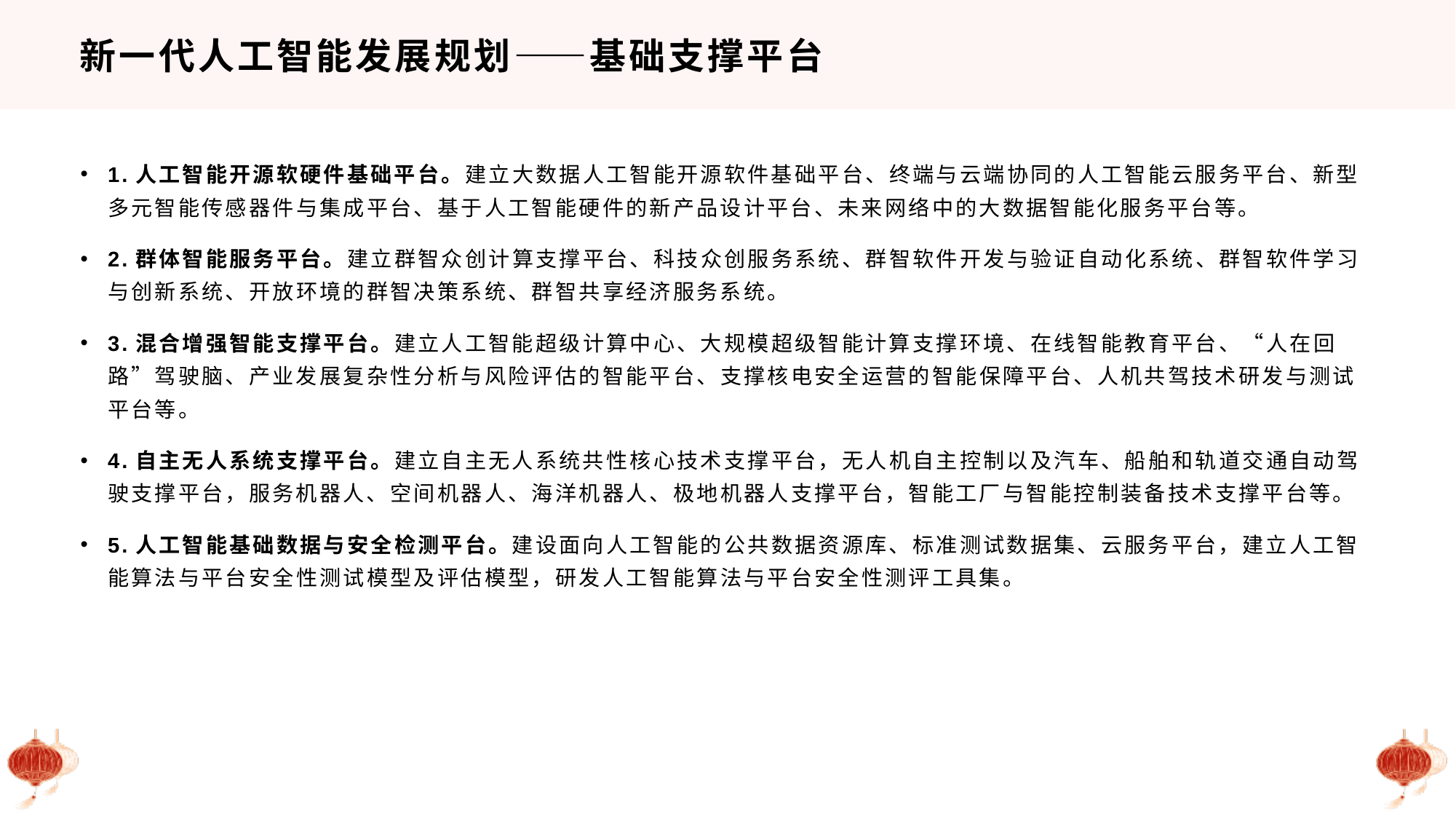

# 新一代人工智能发展规划——基础支撑平台
1.人工智能开源软硬件基础平台。建立大数据人工智能开源软件基础平台、终端与云端协同的人工智能云服务平台、新型多元智能传感器件与集成平台、基于人工智能硬件的新产品设计平台、未来网络中的大数据智能化服务平台等。
2.群体智能服务平台。建立群智众创计算支撑平台、科技众创服务系统、群智软件开发与验证自动化系统、群智软件学习与创新系统、开放环境的群智决策系统、群智共享经济服务系统。
3.混合增强智能支撑平台。建立人工智能超级计算中心、大规模超级智能计算支撑环境、在线智能教育平台、“人在回路”驾驶脑、产业发展复杂性分析与风险评估的智能平台、支撑核电安全运营的智能保障平台、人机共驾技术研发与测试平台等。
4.自主无人系统支撑平台。建立自主无人系统共性核心技术支撑平台，无人机自主控制以及汽车、船舶和轨道交通自动驾驶支撑平台，服务机器人、空间机器人、海洋机器人、极地机器人支撑平台，智能工厂与智能控制装备技术支撑平台等。
5.人工智能基础数据与安全检测平台。建设面向人工智能的公共数据资源库、标准测试数据集、云服务平台，建立人工智能算法与平台安全性测试模型及评估模型，研发人工智能算法与平台安全性测评工具集。